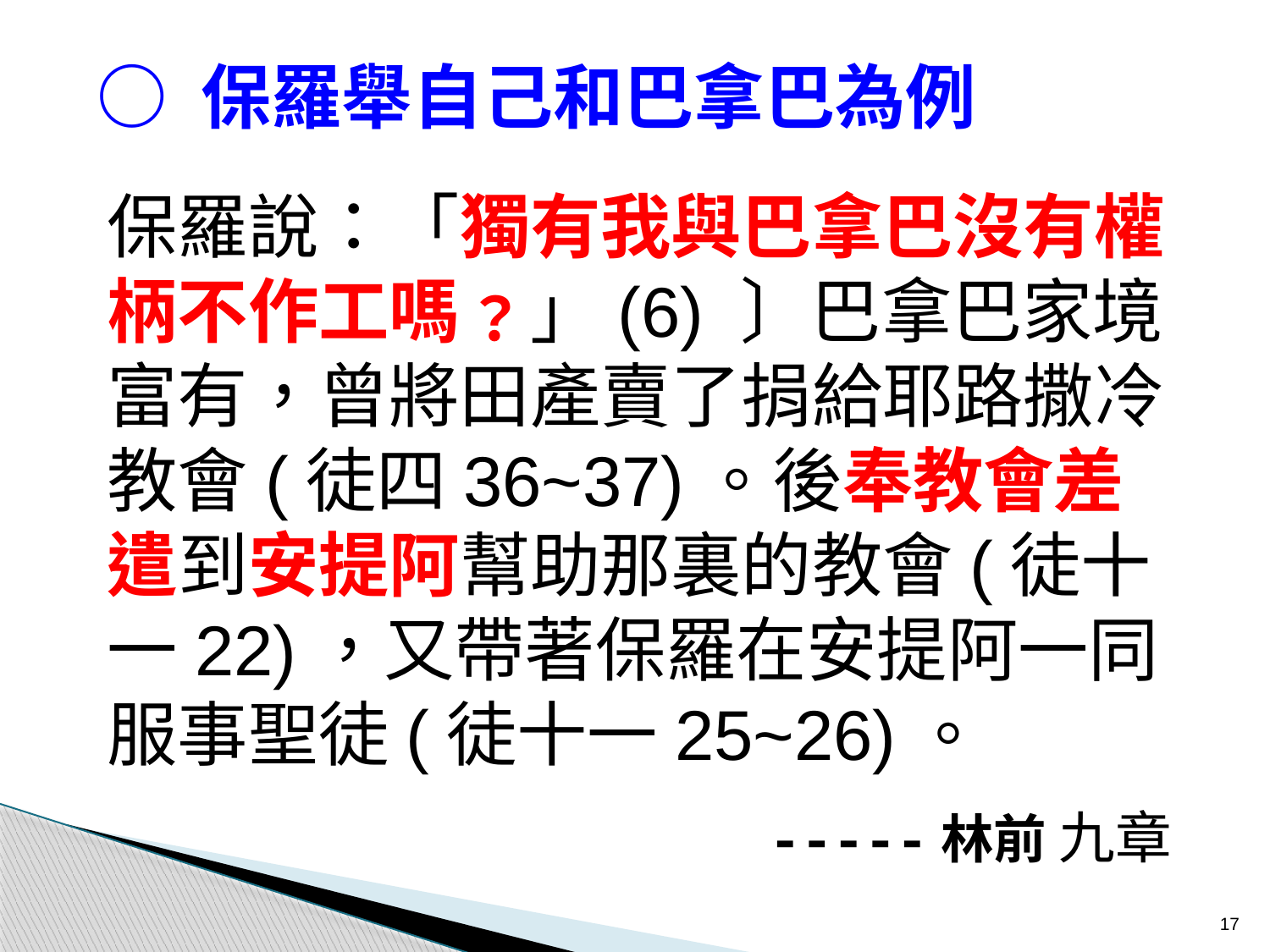

○ 保羅舉自己和巴拿巴為例
保羅說：「獨有我與巴拿巴沒有權柄不作工嗎﹖」(6) 〕巴拿巴家境富有，曾將田產賣了捐給耶路撒冷教會(徒四36~37)。後奉教會差遣到安提阿幫助那裏的教會(徒十一22)，又帶著保羅在安提阿一同服事聖徒(徒十一25~26)。
-----林前 九章
17